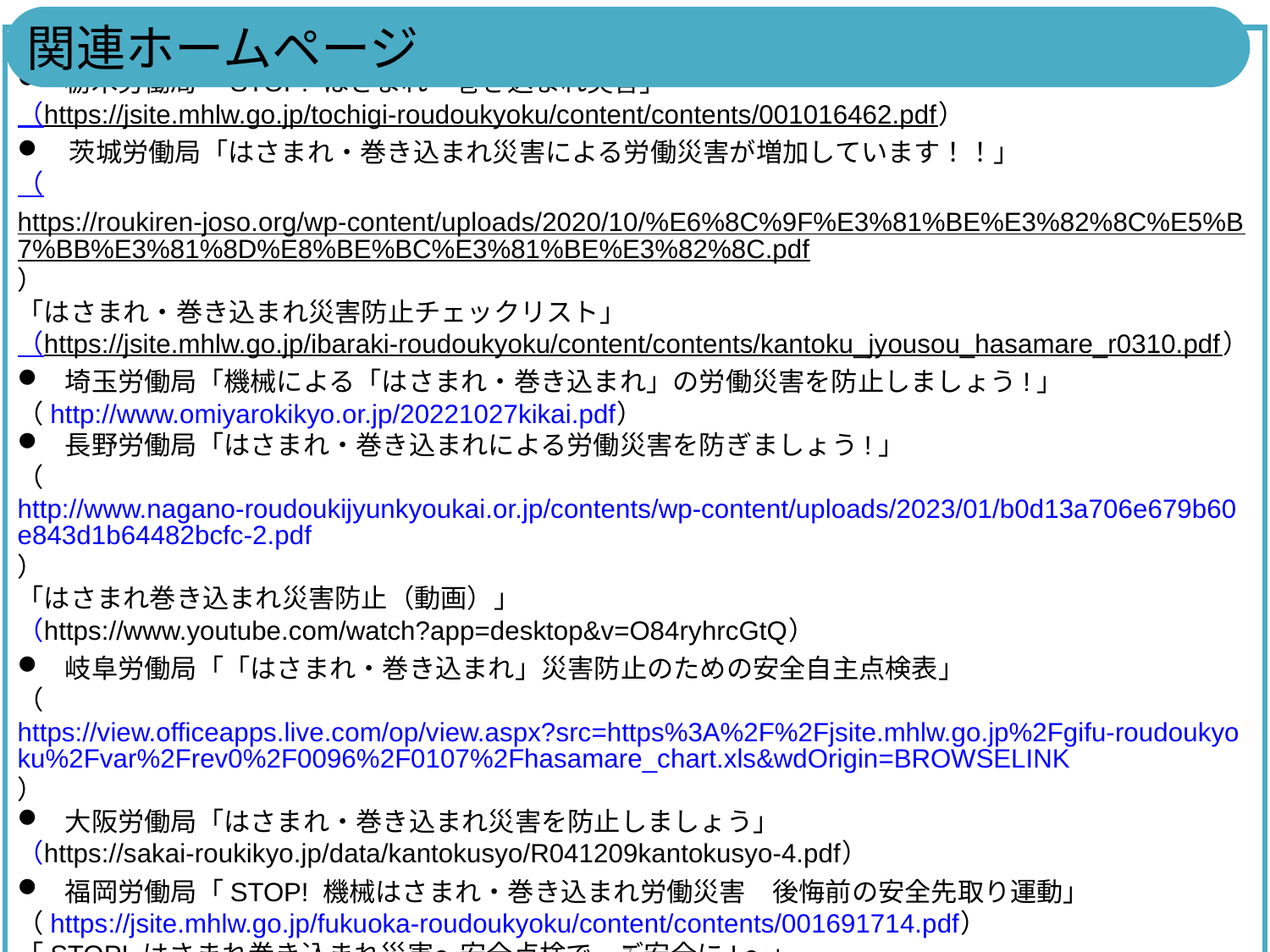

関連ホームページ
【はさまれ・巻き込まれ】
栃木労働局「STOP! はさまれ・巻き込まれ災害」
（https://jsite.mhlw.go.jp/tochigi-roudoukyoku/content/contents/001016462.pdf）
 茨城労働局「はさまれ・巻き込まれ災害による労働災害が増加しています！！」
（https://roukiren-joso.org/wp-content/uploads/2020/10/%E6%8C%9F%E3%81%BE%E3%82%8C%E5%B7%BB%E3%81%8D%E8%BE%BC%E3%81%BE%E3%82%8C.pdf）
「はさまれ・巻き込まれ災害防止チェックリスト」
（https://jsite.mhlw.go.jp/ibaraki-roudoukyoku/content/contents/kantoku_jyousou_hasamare_r0310.pdf）
埼玉労働局「機械による「はさまれ・巻き込まれ」の労働災害を防止しましょう!」
（http://www.omiyarokikyo.or.jp/20221027kikai.pdf）
長野労働局「はさまれ・巻き込まれによる労働災害を防ぎましょう!」
（http://www.nagano-roudoukijyunkyoukai.or.jp/contents/wp-content/uploads/2023/01/b0d13a706e679b60e843d1b64482bcfc-2.pdf）
「はさまれ巻き込まれ災害防止（動画）」
（https://www.youtube.com/watch?app=desktop&v=O84ryhrcGtQ）
岐阜労働局「「はさまれ・巻き込まれ」災害防止のための安全自主点検表」
（https://view.officeapps.live.com/op/view.aspx?src=https%3A%2F%2Fjsite.mhlw.go.jp%2Fgifu-roudoukyoku%2Fvar%2Frev0%2F0096%2F0107%2Fhasamare_chart.xls&wdOrigin=BROWSELINK）
大阪労働局「はさまれ・巻き込まれ災害を防止しましょう」
（https://sakai-roukikyo.jp/data/kantokusyo/R041209kantokusyo-4.pdf）
福岡労働局「STOP! 機械はさまれ・巻き込まれ労働災害　後悔前の安全先取り運動」
（https://jsite.mhlw.go.jp/fukuoka-roudoukyoku/content/contents/001691714.pdf）
「STOP! はさまれ巻き込まれ災害～安全点検で、ご安全に!～」
（https://jsite.mhlw.go.jp/fukuoka-roudoukyoku/content/contents/001060075.pdf）
職場のあんぜんサイト「はさまれ・巻き込まれ災害事例　ヒヤリハット」
（https://anzeninfo.mhlw.go.jp/hiyari/07.html）

7